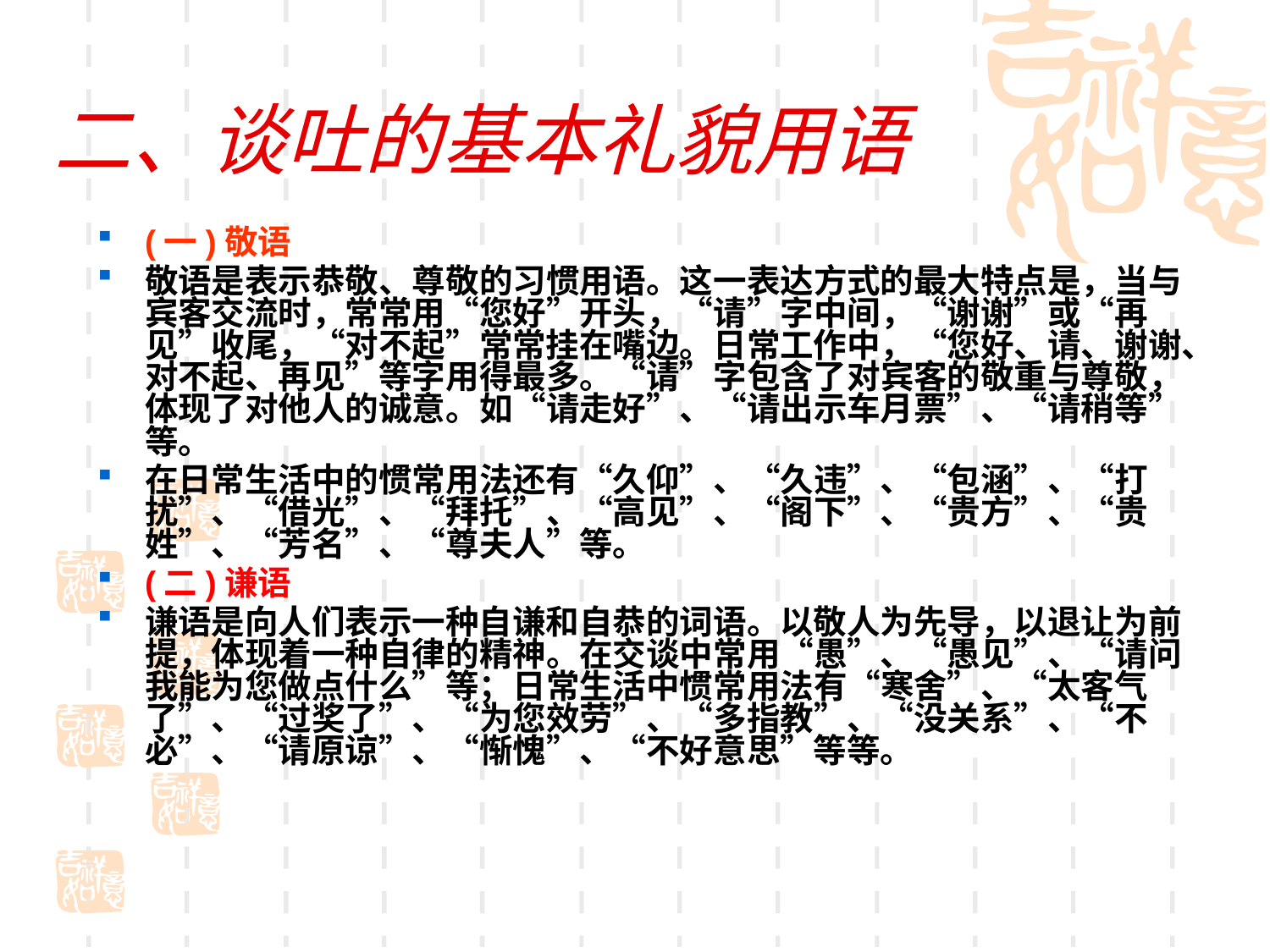

# 二、谈吐的基本礼貌用语
(一)敬语
敬语是表示恭敬、尊敬的习惯用语。这一表达方式的最大特点是，当与宾客交流时，常常用“您好”开头，“请”字中间，“谢谢”或“再见”收尾，“对不起”常常挂在嘴边。日常工作中，“您好、请、谢谢、对不起、再见”等字用得最多。“请”字包含了对宾客的敬重与尊敬，体现了对他人的诚意。如“请走好”、“请出示车月票”、“请稍等”等。
在日常生活中的惯常用法还有“久仰”、“久违”、“包涵”、“打扰”、“借光”、“拜托”、“高见”、“阁下”、“贵方”、“贵姓”、“芳名”、“尊夫人”等。
(二)谦语
谦语是向人们表示一种自谦和自恭的词语。以敬人为先导，以退让为前提，体现着一种自律的精神。在交谈中常用“愚”、“愚见”、“请问我能为您做点什么”等；日常生活中惯常用法有“寒舍”、“太客气了”、“过奖了”、“为您效劳”、“多指教”、“没关系”、“不必”、“请原谅”、“惭愧”、“不好意思”等等。